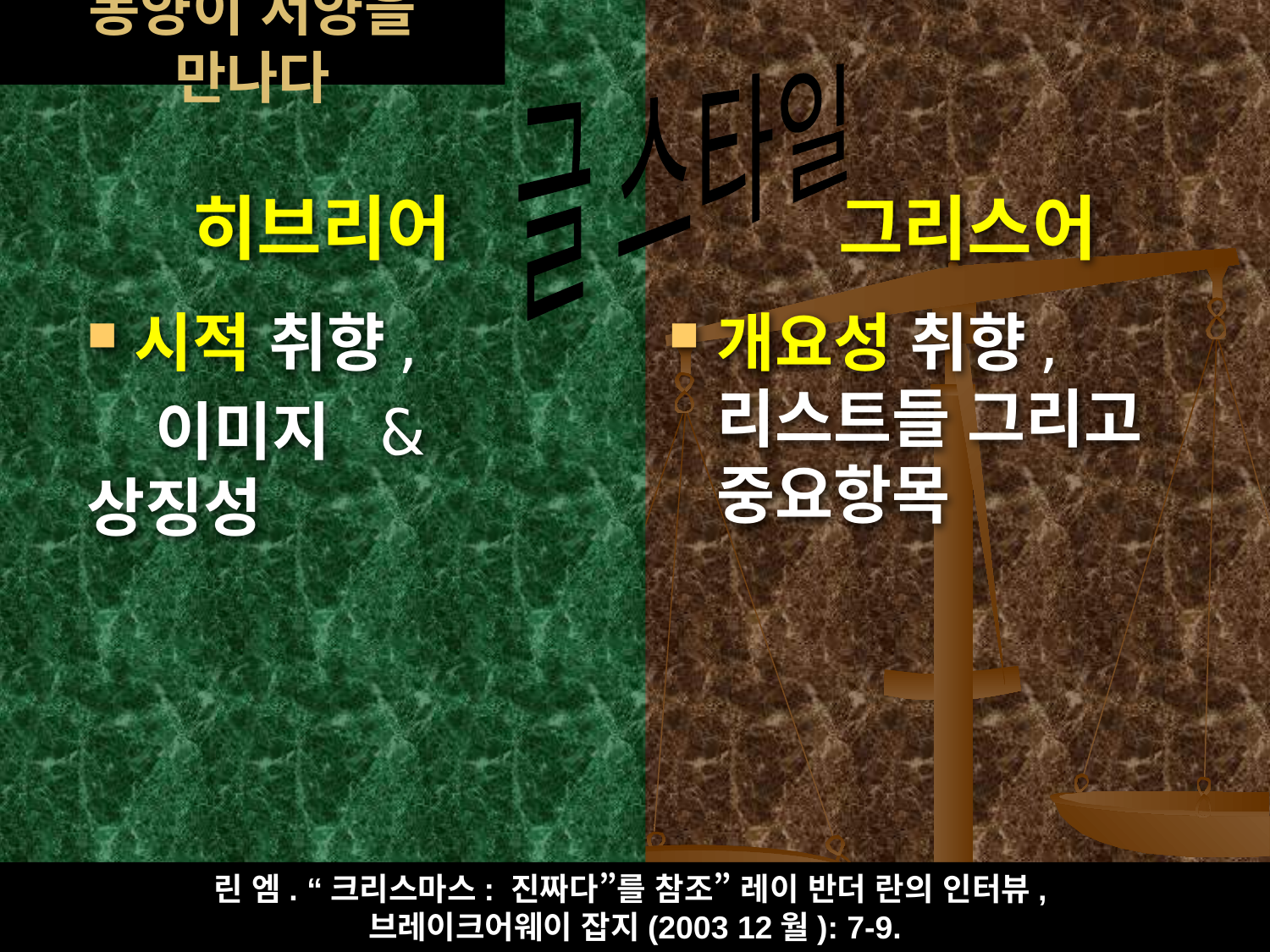

# 동양이 서양을 만나다
글 스타일
히브리어
그리스어
시적 취향,
   이미지  & 상징성
개요성 취향, 리스트들 그리고 중요항목
린 엠. “크리스마스: 진짜다”를 참조” 레이 반더 란의 인터뷰,
브레이크어웨이 잡지(2003 12월): 7-9.